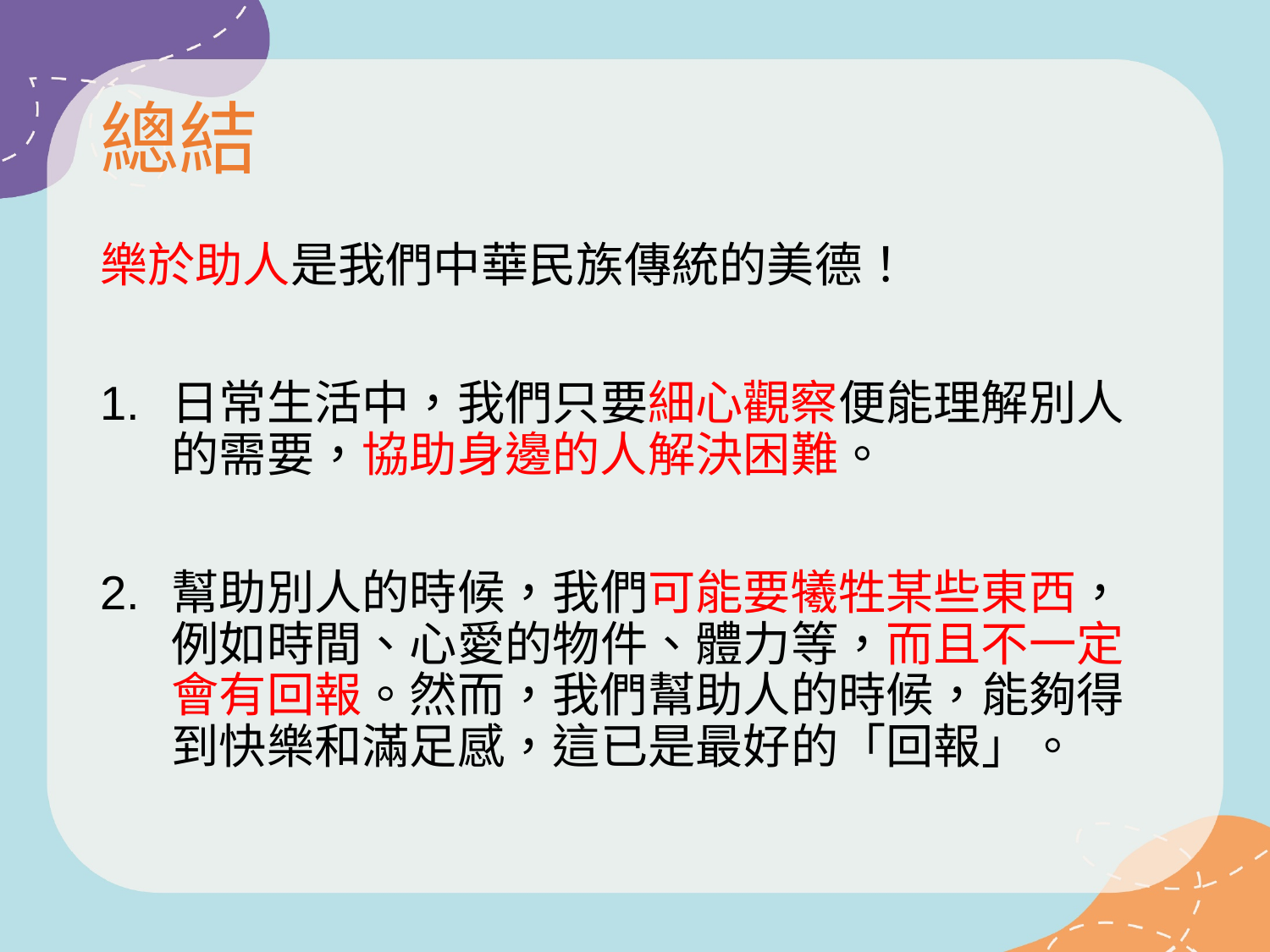

# 總結
樂於助人是我們中華民族傳統的美德！

日常生活中，我們只要細心觀察便能理解別人的需要，協助身邊的人解決困難。

幫助別人的時候，我們可能要犧牲某些東西，例如時間、心愛的物件、體力等，而且不一定會有回報。然而，我們幫助人的時候，能夠得到快樂和滿足感，這已是最好的「回報」。